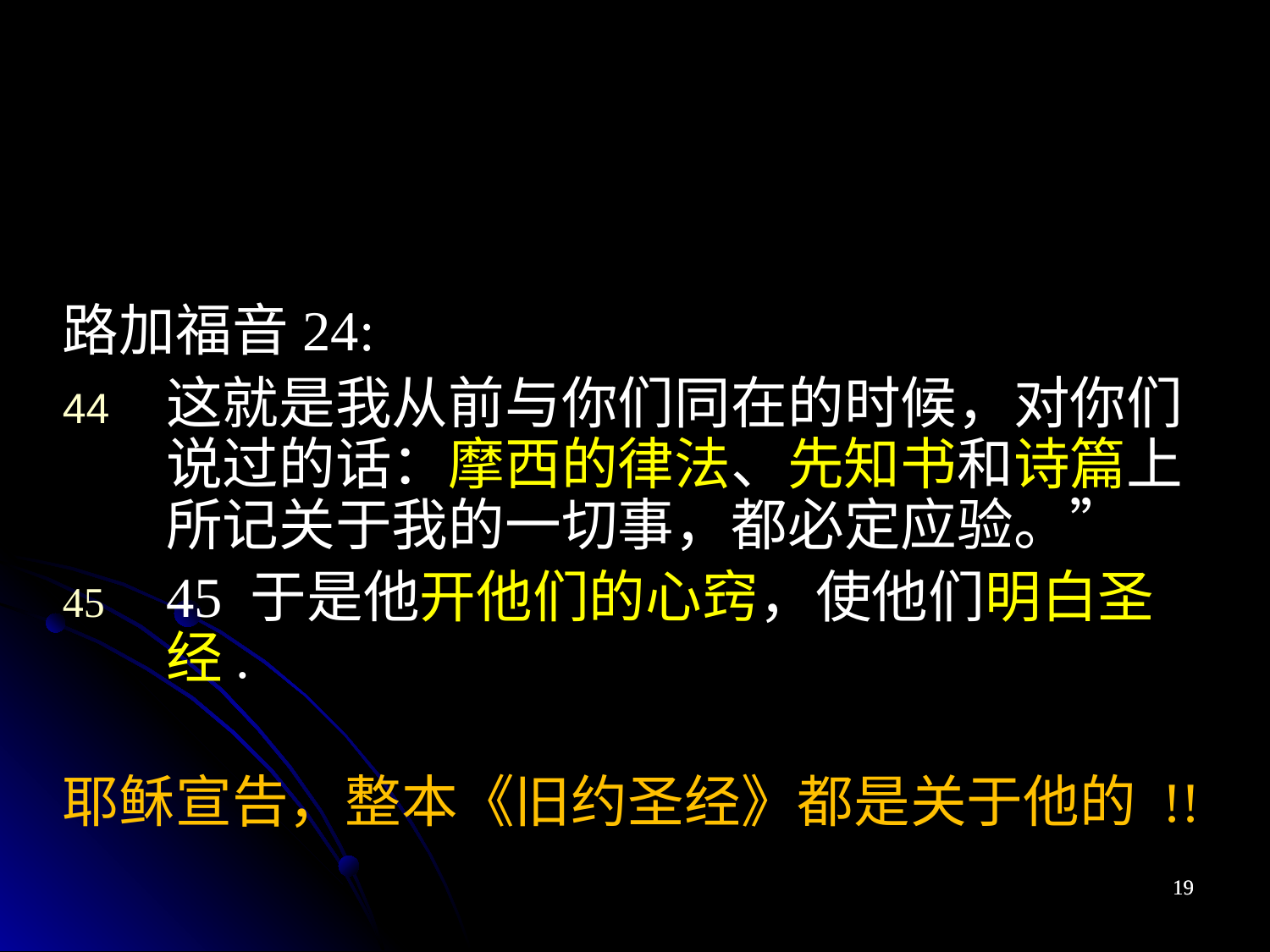

路加福音24:
这就是我从前与你们同在的时候，对你们说过的话：摩西的律法、先知书和诗篇上所记关于我的一切事，都必定应验。”
45 于是他开他们的心窍，使他们明白圣经.

耶稣宣告，整本《旧约圣经》都是关于他的 !!
19
19